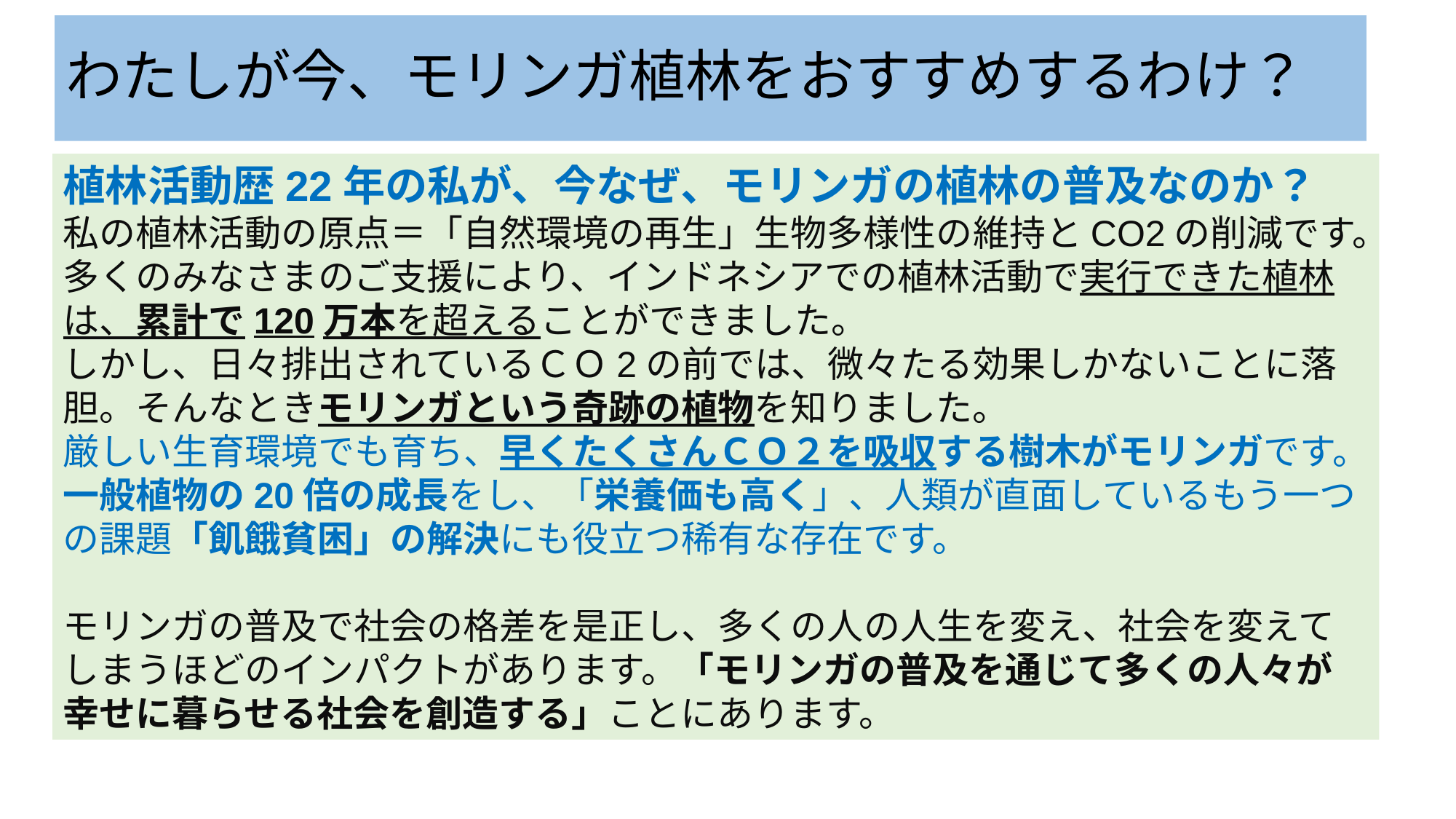

# わたしが今、モリンガ植林をおすすめするわけ？
植林活動歴22年の私が、今なぜ、モリンガの植林の普及なのか？
私の植林活動の原点＝「自然環境の再生」生物多様性の維持とCO2の削減です。
多くのみなさまのご支援により、インドネシアでの植林活動で実行できた植林は、累計で120万本を超えることができました。
しかし、日々排出されているＣＯ2の前では、微々たる効果しかないことに落胆。そんなときモリンガという奇跡の植物を知りました。
厳しい生育環境でも育ち、早くたくさんＣＯ２を吸収する樹木がモリンガです。
一般植物の20倍の成長をし、「栄養価も高く」、人類が直面しているもう一つの課題「飢餓貧困」の解決にも役立つ稀有な存在です。

モリンガの普及で社会の格差を是正し、多くの人の人生を変え、社会を変えてしまうほどのインパクトがあります。「モリンガの普及を通じて多くの人々が幸せに暮らせる社会を創造する」ことにあります。